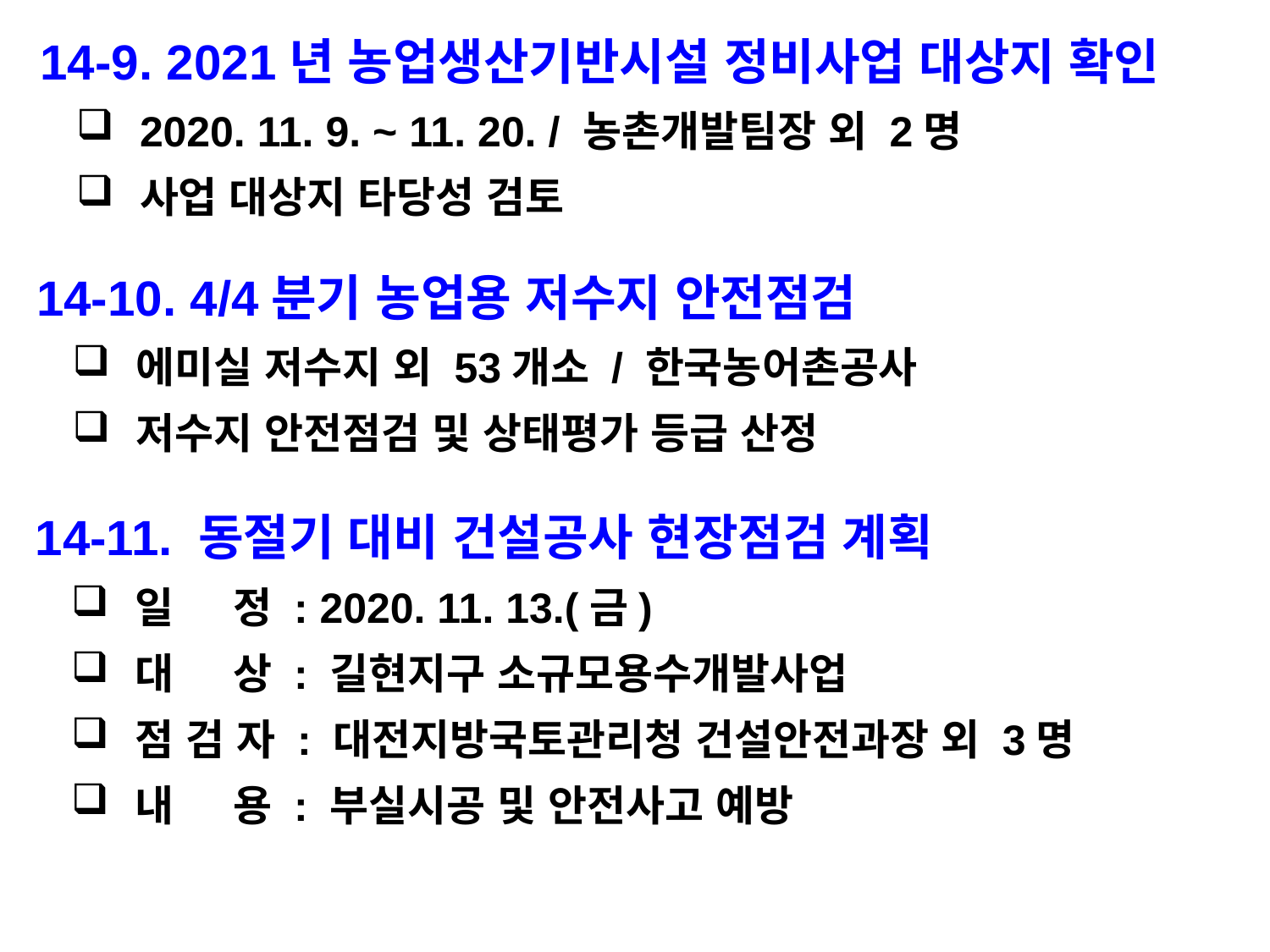

14-9. 2021년 농업생산기반시설 정비사업 대상지 확인
2020. 11. 9. ~ 11. 20. / 농촌개발팀장 외 2명
사업 대상지 타당성 검토

  14-10. 4/4분기 농업용 저수지 안전점검
에미실 저수지 외 53개소 / 한국농어촌공사
저수지 안전점검 및 상태평가 등급 산정

  14-11. 동절기 대비 건설공사 현장점검 계획
일     정 : 2020. 11. 13.(금)
대     상 : 길현지구 소규모용수개발사업
점 검 자 : 대전지방국토관리청 건설안전과장 외 3명
내     용 : 부실시공 및 안전사고 예방